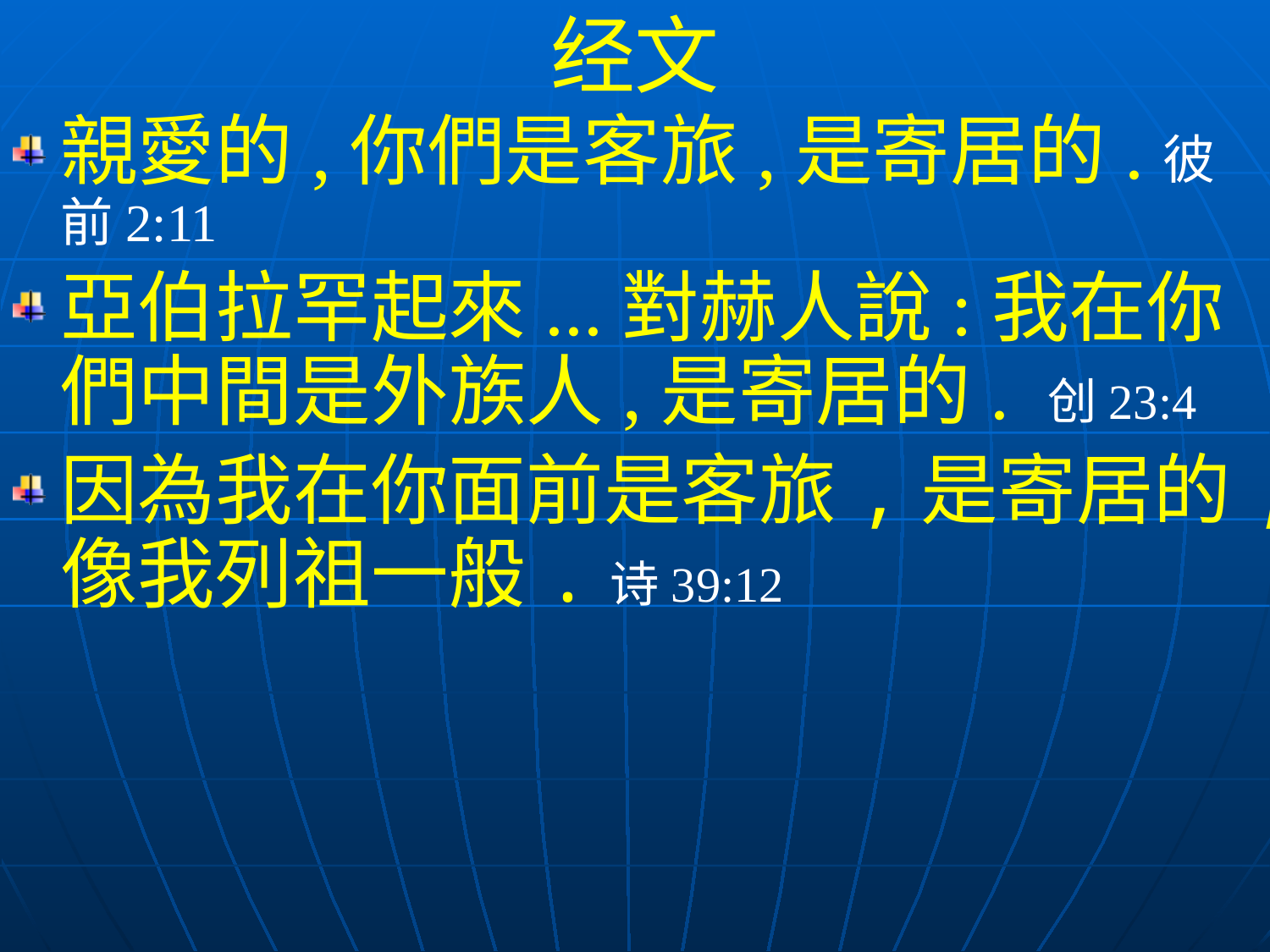

经文
親愛的,你們是客旅,是寄居的.彼前2:11
亞伯拉罕起來...對赫人說:我在你們中間是外族人,是寄居的. 创23:4
因為我在你面前是客旅,是寄居的,像我列祖一般.诗39:12